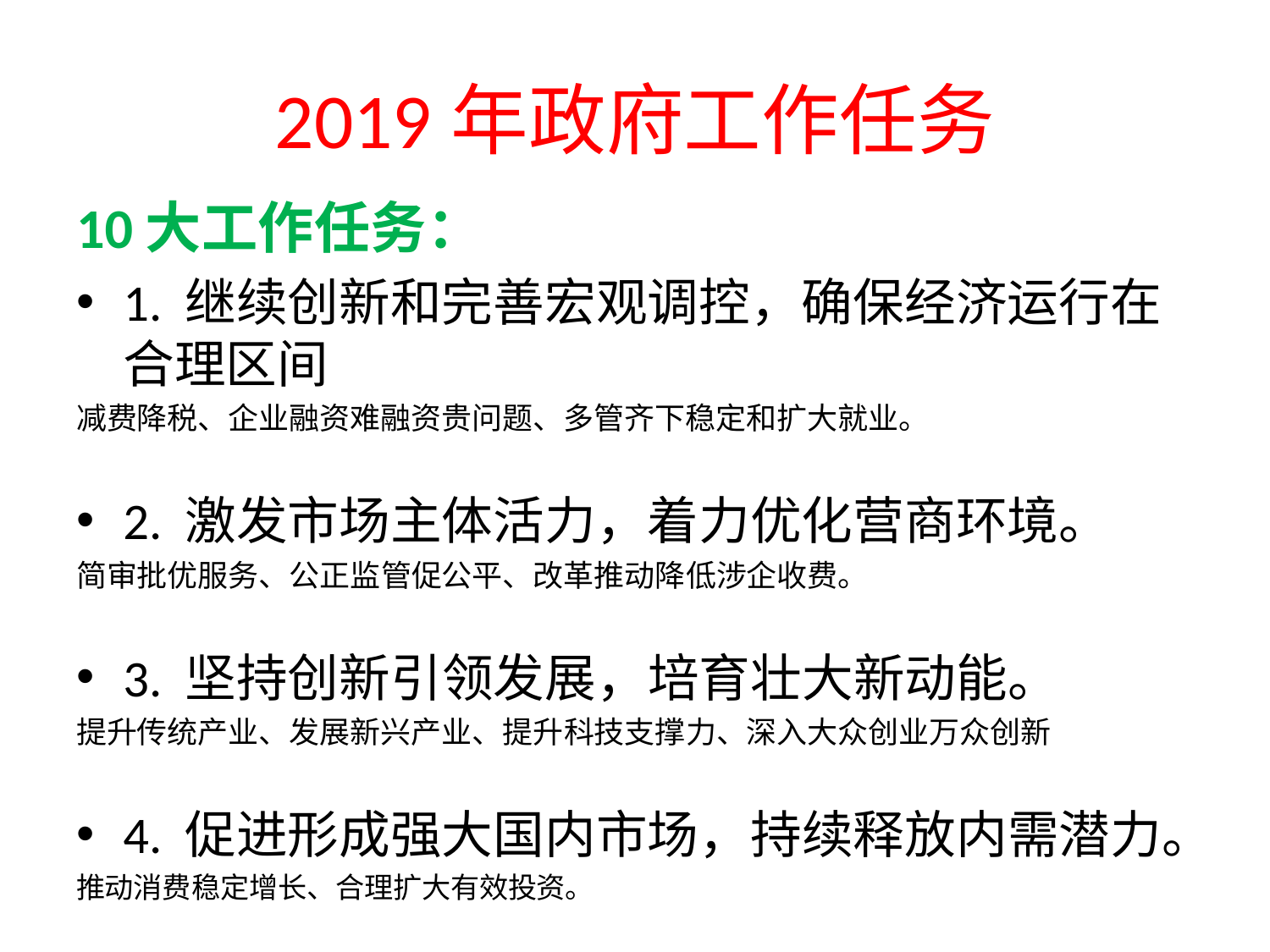

# 2019年政府工作任务
10大工作任务：
1. 继续创新和完善宏观调控，确保经济运行在合理区间
减费降税、企业融资难融资贵问题、多管齐下稳定和扩大就业。

2. 激发市场主体活力，着力优化营商环境。
简审批优服务、公正监管促公平、改革推动降低涉企收费。

3. 坚持创新引领发展，培育壮大新动能。
提升传统产业、发展新兴产业、提升科技支撑力、深入大众创业万众创新

4. 促进形成强大国内市场，持续释放内需潜力。
推动消费稳定增长、合理扩大有效投资。